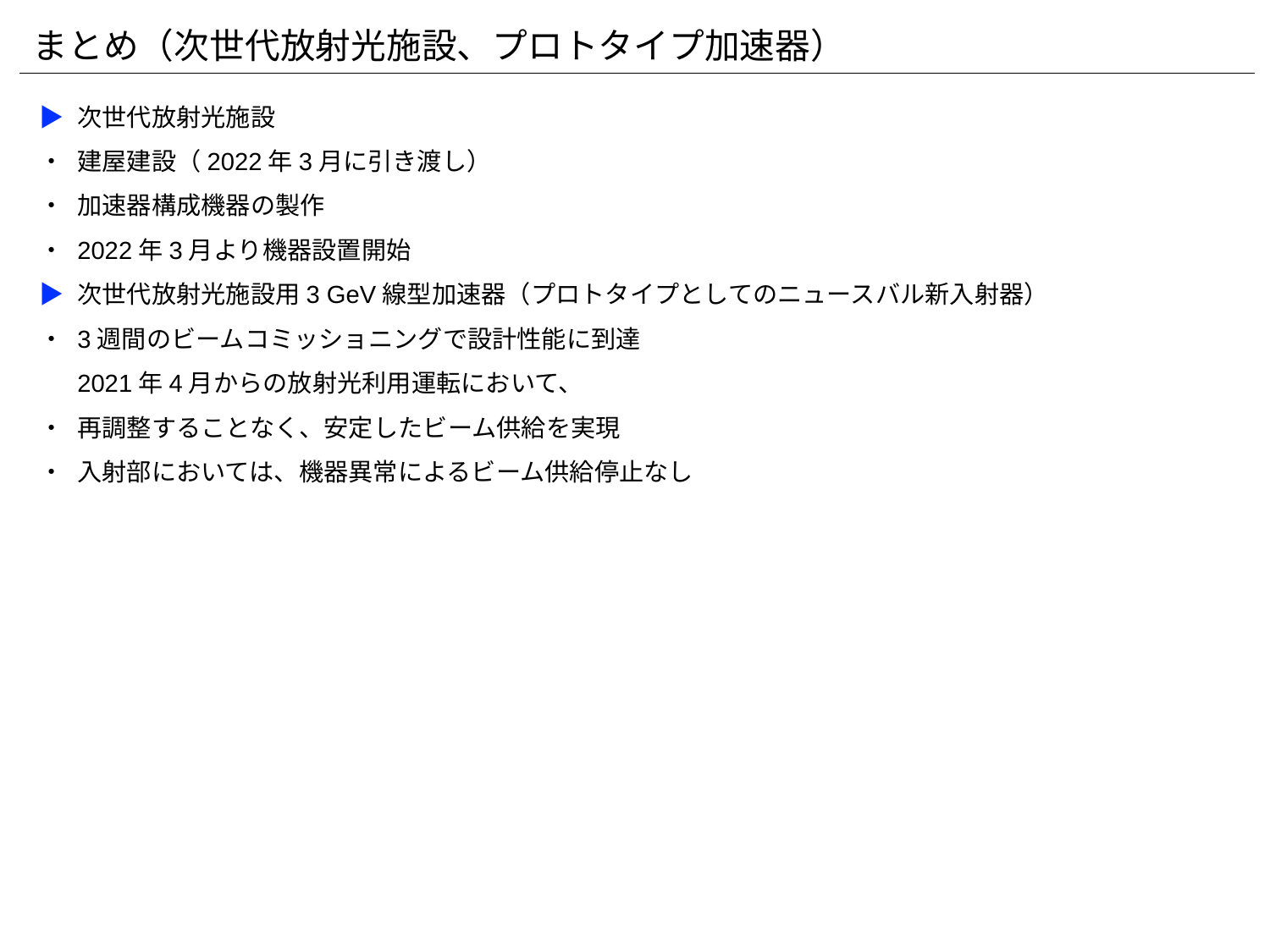

まとめ（次世代放射光施設、プロトタイプ加速器）
▶︎ 	次世代放射光施設
・	建屋建設（2022年3月に引き渡し）
・	加速器構成機器の製作
・	2022年3月より機器設置開始
▶︎ 	次世代放射光施設用3 GeV線型加速器（プロトタイプとしてのニュースバル新入射器）
・	3週間のビームコミッショニングで設計性能に到達
	2021年4月からの放射光利用運転において、
・	再調整することなく、安定したビーム供給を実現
・	入射部においては、機器異常によるビーム供給停止なし